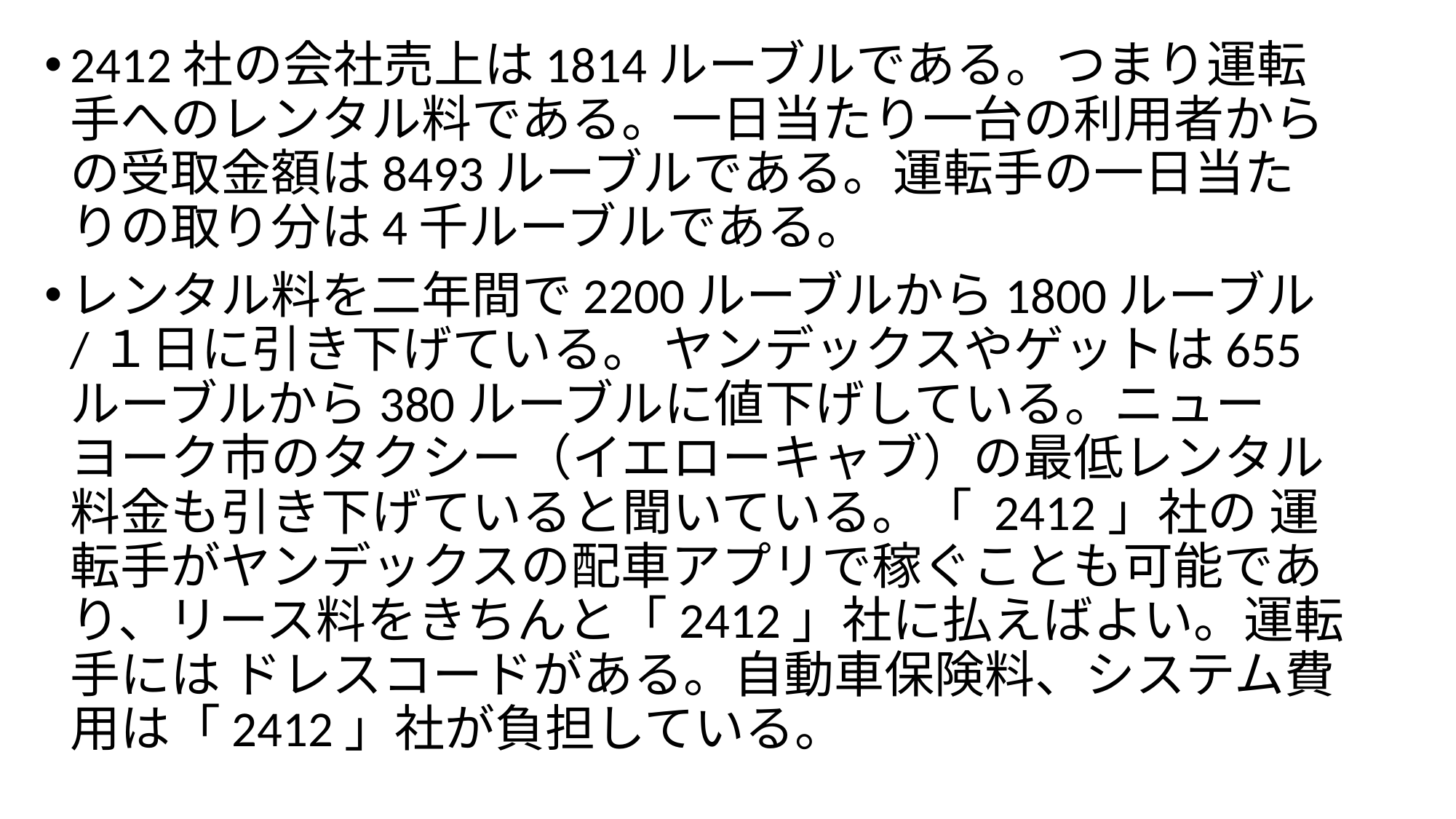

2412社の会社売上は1814ルーブルである。つまり運転手へのレンタル料である。一日当たり一台の利用者からの受取金額は8493ルーブルである。運転手の一日当たりの取り分は4千ルーブルである。
レンタル料を二年間で2200ルーブルから1800ルーブル/１日に引き下げている。 ヤンデックスやゲットは655ルーブルから380ルーブルに値下げしている。ニューヨーク市のタクシー（イエローキャブ）の最低レンタル料金も引き下げていると聞いている。「 2412」社の 運転手がヤンデックスの配車アプリで稼ぐことも可能であり、リース料をきちんと「2412」社に払えばよい。運転手には ドレスコードがある。自動車保険料、システム費用は「2412」社が負担している。